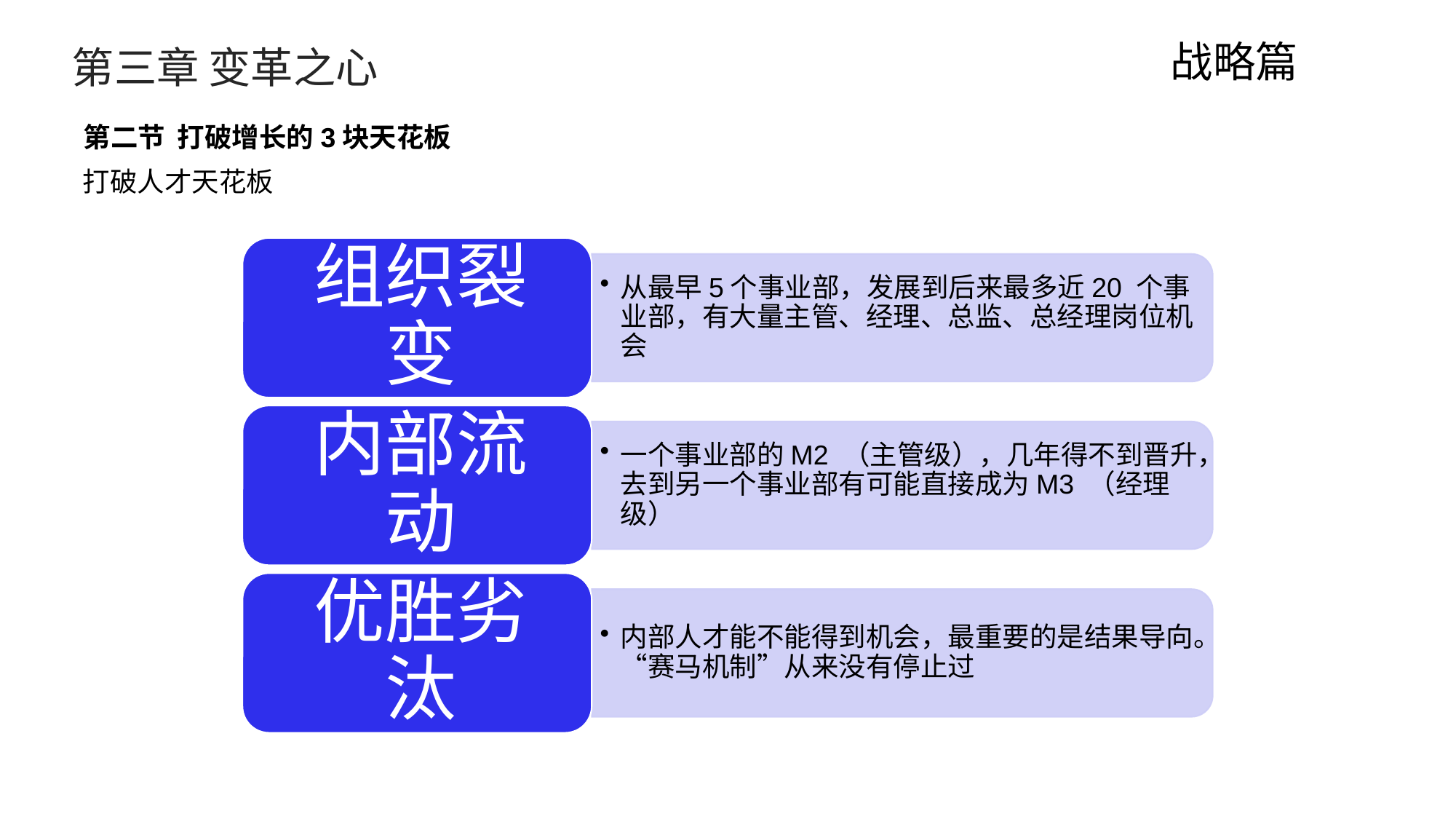

战略篇
第三章 变革之心
第二节  打破增长的3块天花板
打破人才天花板
从最早5个事业部，发展到后来最多近20 个事业部，有大量主管、经理、总监、总经理岗位机会
组织裂变
一个事业部的M2 （主管级），几年得不到晋升，去到另一个事业部有可能直接成为M3 （经理级）
内部流动
内部人才能不能得到机会，最重要的是结果导向。“赛马机制”从来没有停止过
优胜劣汰